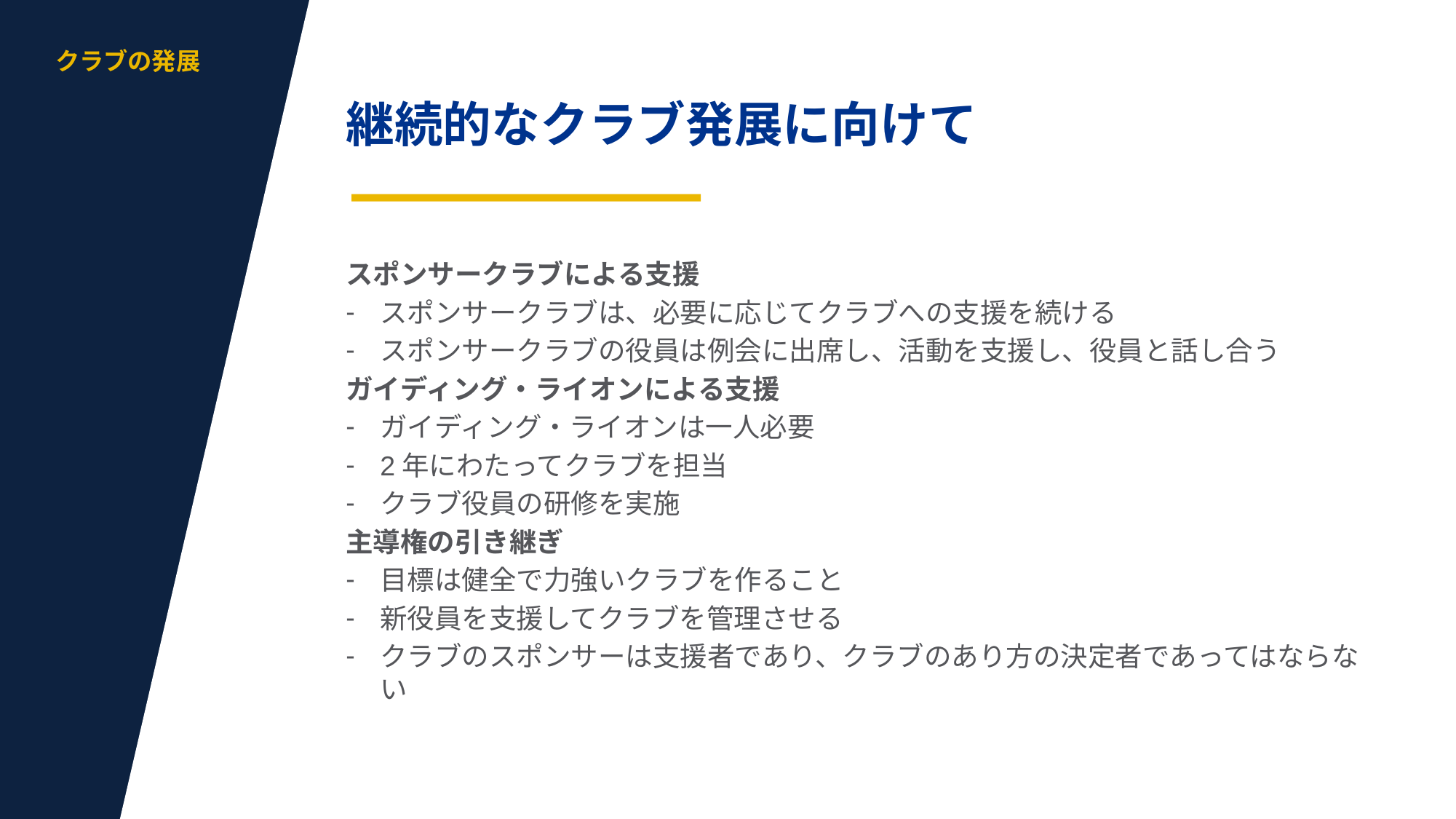

aa

クラブの発展
継続的なクラブ発展に向けて

スポンサークラブによる支援
スポンサークラブは、必要に応じてクラブへの支援を続ける
スポンサークラブの役員は例会に出席し、活動を支援し、役員と話し合う
ガイディング・ライオンによる支援
ガイディング・ライオンは一人必要
2年にわたってクラブを担当
クラブ役員の研修を実施
主導権の引き継ぎ
目標は健全で力強いクラブを作ること
新役員を支援してクラブを管理させる
クラブのスポンサーは支援者であり、クラブのあり方の決定者であってはならない